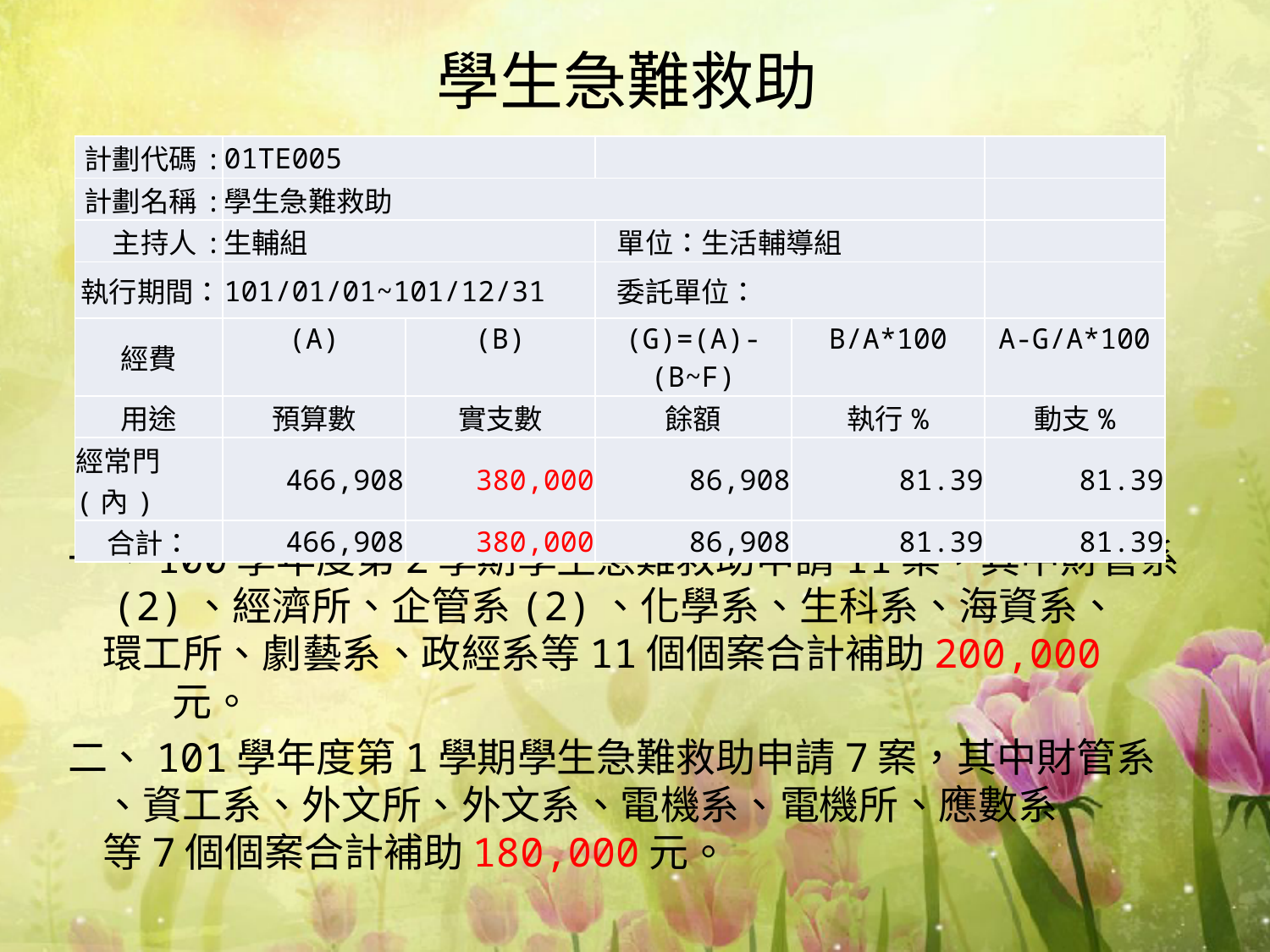

# 學生急難救助
| 計劃代碼: | 01TE005 |  |  |  |  |
| --- | --- | --- | --- | --- | --- |
| 計劃名稱: | 學生急難救助 |  |  |  |  |
| 主持人: | 生輔組 |  | 單位：生活輔導組 |  |  |
| 執行期間： | 101/01/01~101/12/31 |  | 委託單位： |  |  |
| 經費 | (A) | (B) | (G)=(A)-(B~F) | B/A\*100 | A-G/A\*100 |
| 用途 | 預算數 | 實支數 | 餘額 | 執行% | 動支% |
| 經常門(內) | 466,908 | 380,000 | 86,908 | 81.39 | 81.39 |
| 合計： | 466,908 | 380,000 | 86,908 | 81.39 | 81.39 |

一、100學年度第2學期學生急難救助申請11案，其中財管系
    (2)、經濟所、企管系(2)、化學系、生科系、海資系、
    環工所、劇藝系、政經系等11個個案合計補助200,000
    元。
二、101學年度第1學期學生急難救助申請7案，其中財管系
    、資工系、外文所、外文系、電機系、電機所、應數系
    等7個個案合計補助180,000元。